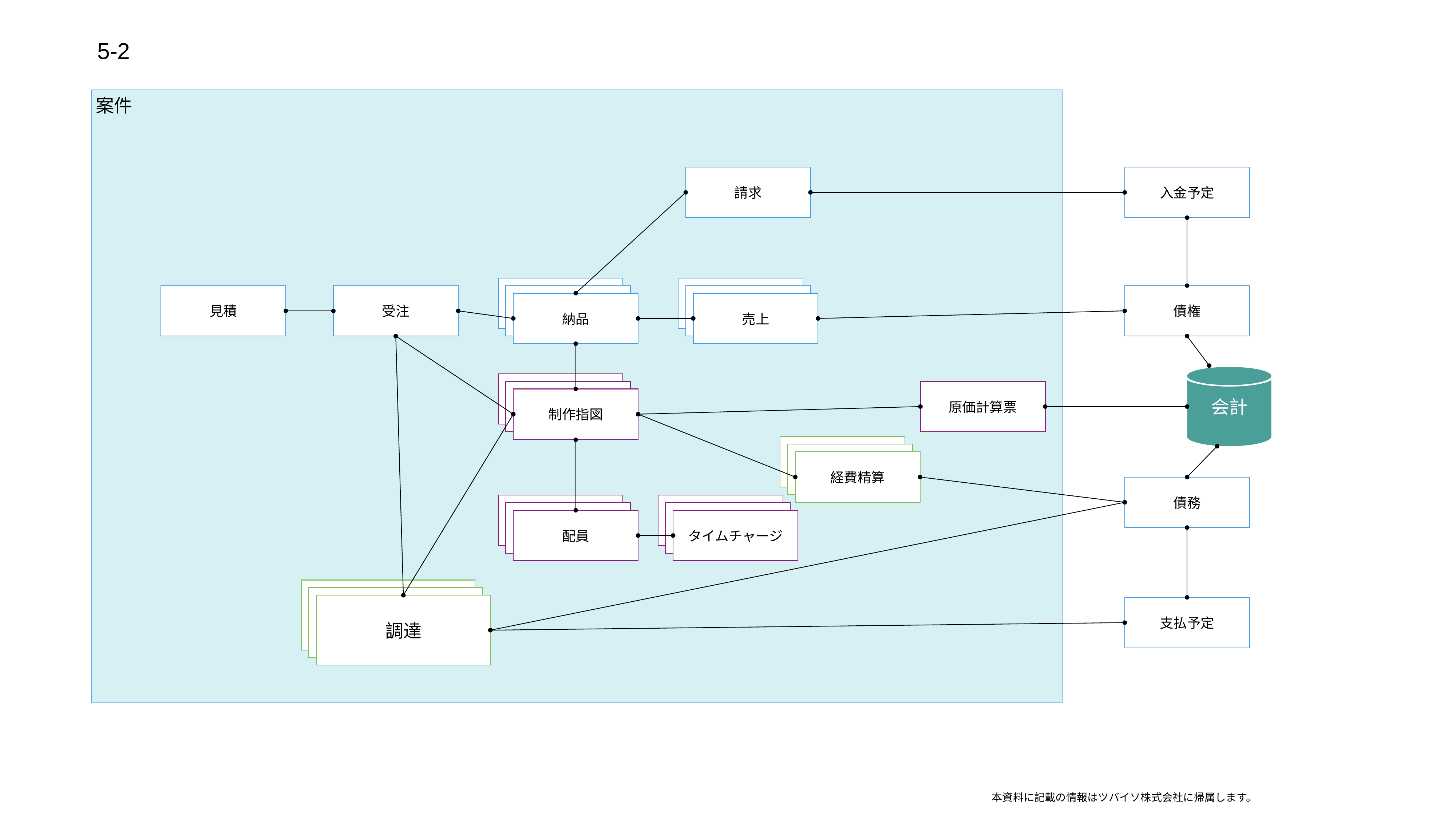

5-2
案件
請求
入金予定
納品
納品
納品
売上
売上
売上
見積
受注
債権

会計
制作指図
制作指図
制作指図
原価計算票
検収
検収
経費精算
債務
配員
配員
配員
配員
配員
タイムチャージ
調達
調達
調達
支払予定